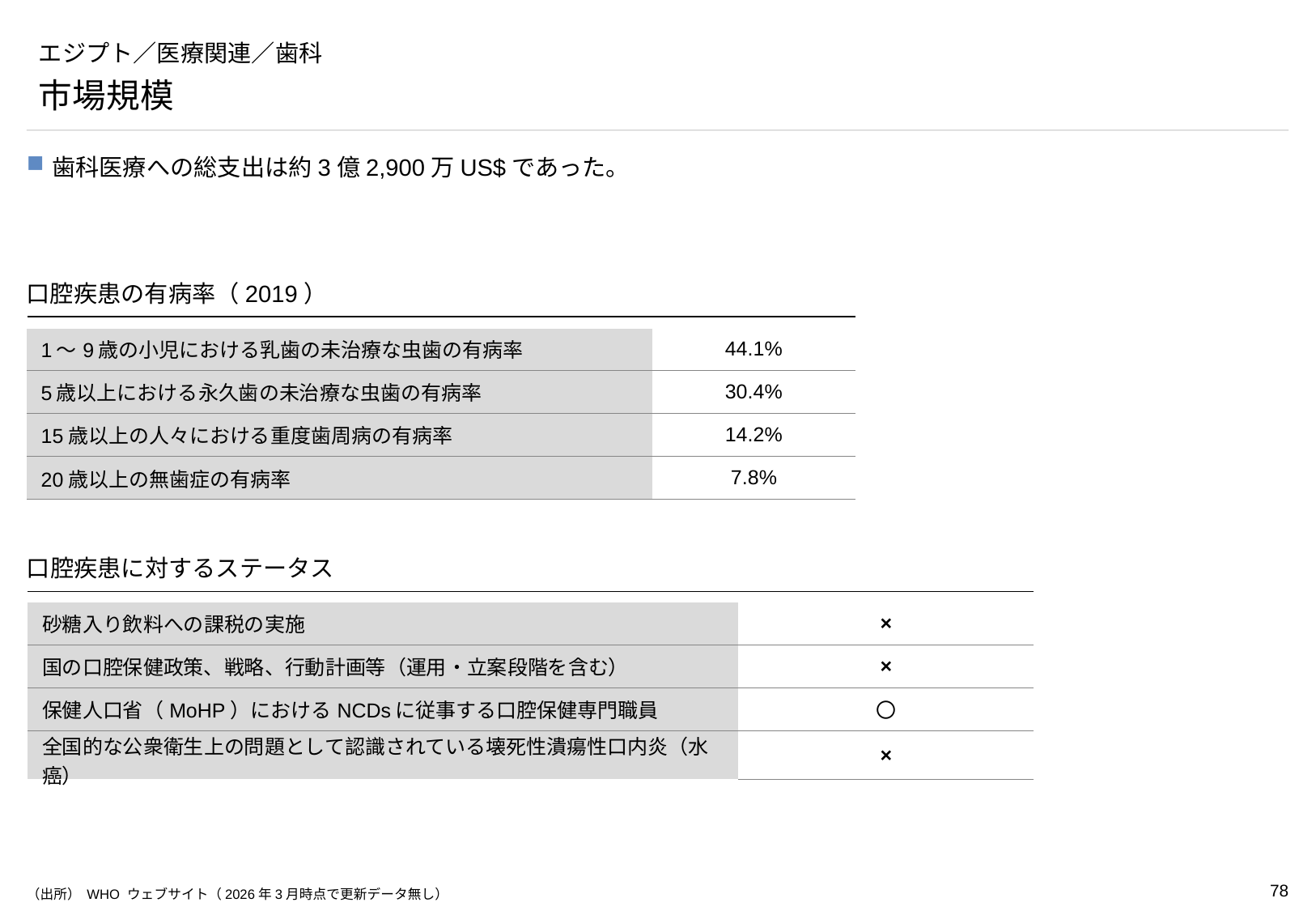

# エジプト／医療関連／歯科
市場規模
歯科医療への総支出は約3億2,900万US$であった。
口腔疾患の有病率（2019）
| 1～9歳の小児における乳歯の未治療な虫歯の有病率 | 44.1% |
| --- | --- |
| 5歳以上における永久歯の未治療な虫歯の有病率 | 30.4% |
| 15歳以上の人々における重度歯周病の有病率 | 14.2% |
| 20歳以上の無歯症の有病率 | 7.8% |
口腔疾患に対するステータス
| 砂糖入り飲料への課税の実施 | × |
| --- | --- |
| 国の口腔保健政策、戦略、行動計画等（運用・立案段階を含む） | × |
| 保健人口省（MoHP）におけるNCDsに従事する口腔保健専門職員 | 〇 |
| 全国的な公衆衛生上の問題として認識されている壊死性潰瘍性口内炎（水癌） | × |
（出所） WHO ウェブサイト（2026年3月時点で更新データ無し）